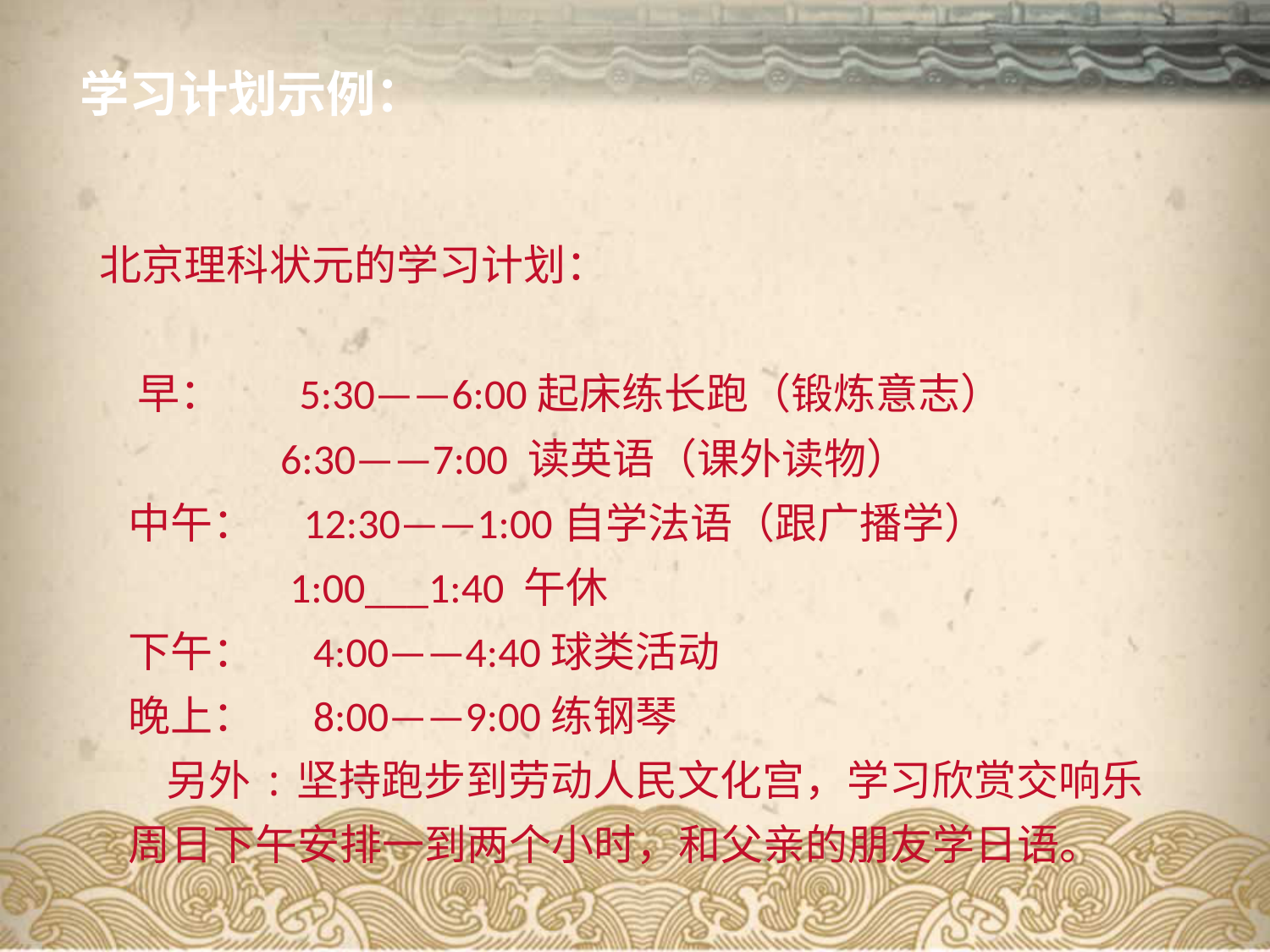

# 学习计划示例：

 北京理科状元的学习计划：

     早：       5:30——6:00起床练长跑（锻炼意志）
                     6:30——7:00 读英语（课外读物）
    中午：    12:30——1:00自学法语（跟广播学）
                      1:00___1:40 午休
    下午：     4:00——4:40球类活动
    晚上：     8:00——9:00练钢琴
        另外:坚持跑步到劳动人民文化宫，学习欣赏交响乐
    周日下午安排一到两个小时，和父亲的朋友学日语。